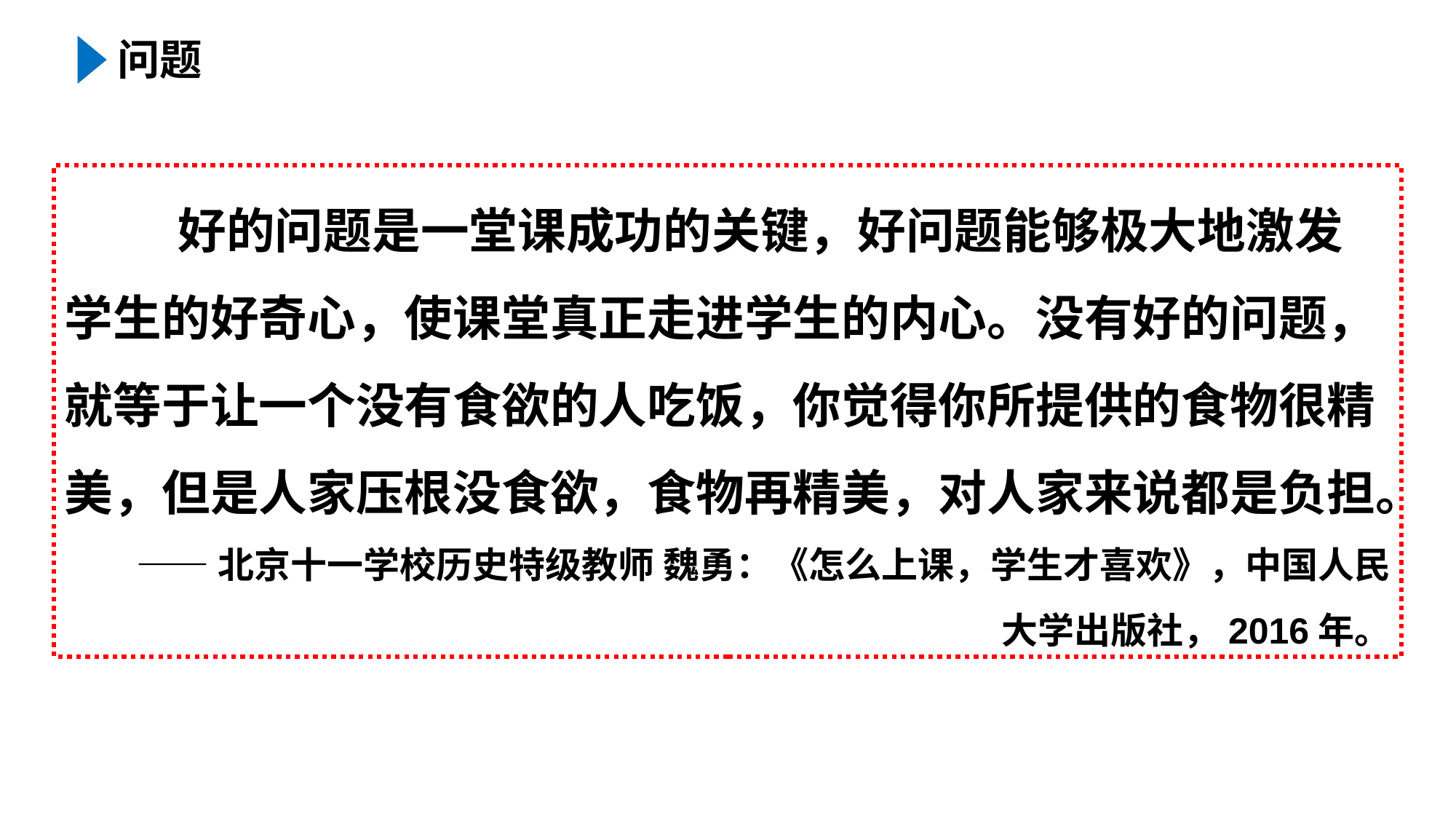

问题

     好的问题是一堂课成功的关键，好问题能够极大地激发学生的好奇心，使课堂真正走进学生的内心。没有好的问题，就等于让一个没有食欲的人吃饭，你觉得你所提供的食物很精美，但是人家压根没食欲，食物再精美，对人家来说都是负担。
——北京十一学校历史特级教师 魏勇：《怎么上课，学生才喜欢》，中国人民大学出版社，2016年。